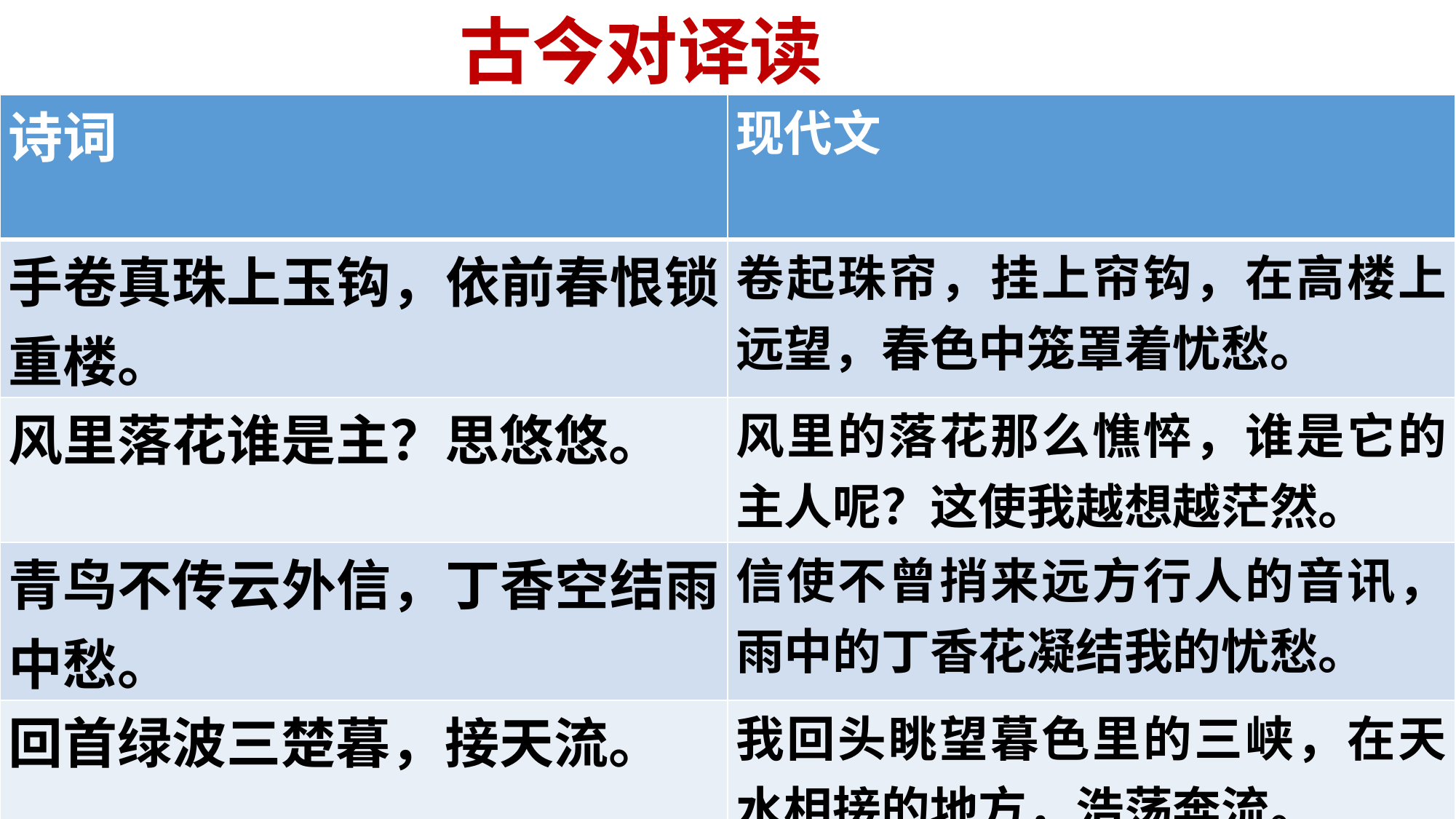

古今对译读
| 诗词 | 现代文 |
| --- | --- |
| 手卷真珠上玉钩，依前春恨锁重楼。 | 卷起珠帘，挂上帘钩，在高楼上远望，春色中笼罩着忧愁。 |
| 风里落花谁是主？思悠悠。 | 风里的落花那么憔悴，谁是它的主人呢？这使我越想越茫然。 |
| 青鸟不传云外信，丁香空结雨中愁。 | 信使不曾捎来远方行人的音讯，雨中的丁香花凝结我的忧愁。 |
| 回首绿波三楚暮，接天流。 | 我回头眺望暮色里的三峡，在天水相接的地方，浩荡奔流。 |